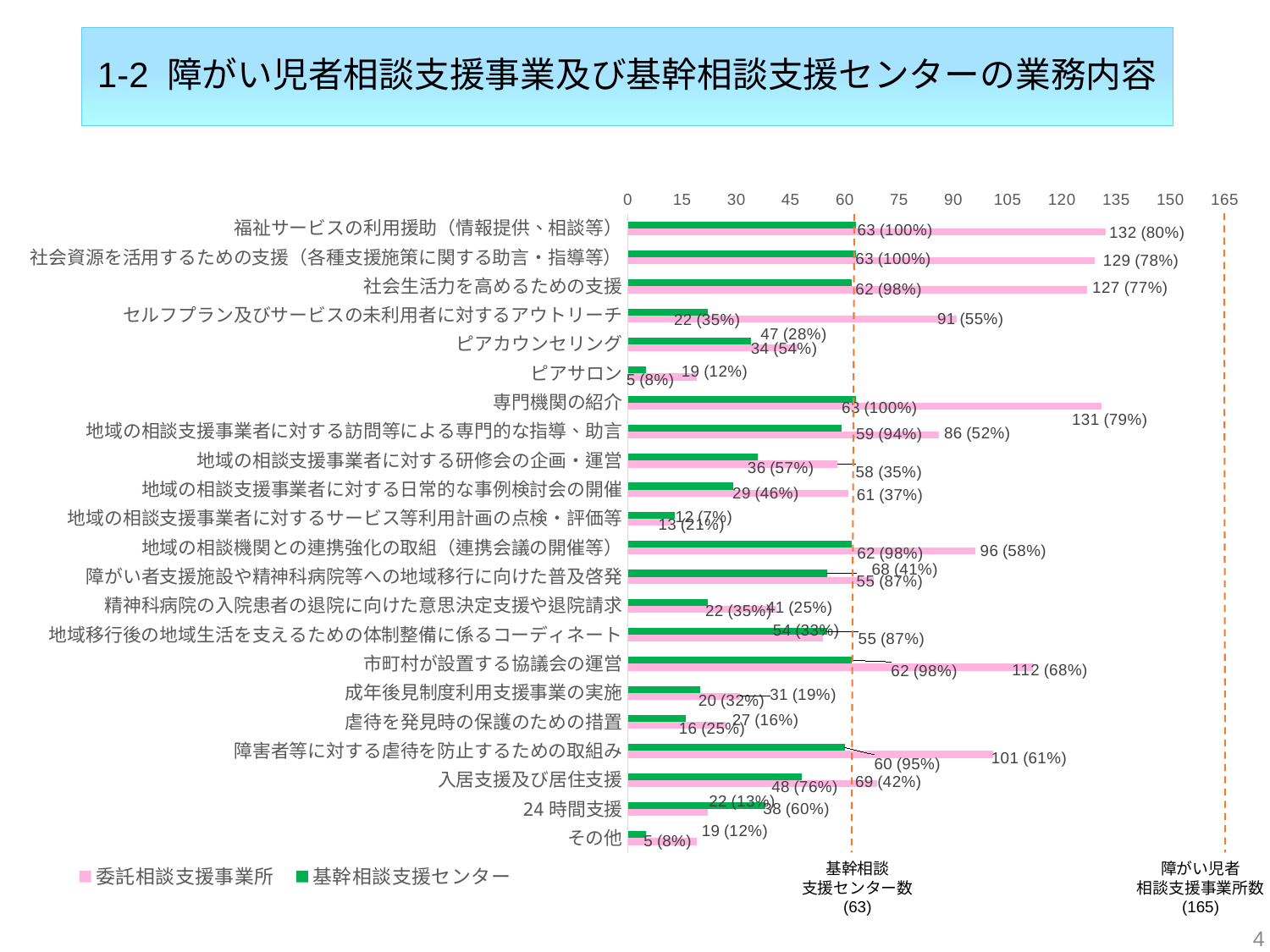

# 1-2 障がい児者相談支援事業及び基幹相談支援センターの業務内容

### Chart

| Category | 基幹相談支援センター | 委託相談支援事業所 |
|---|---|---|
| 福祉サービスの利用援助（情報提供、相談等） | 63.0 | 132.0 |
| 社会資源を活用するための支援（各種支援施策に関する助言・指導等） | 63.0 | 129.0 |
| 社会生活力を高めるための支援 | 62.0 | 127.0 |
| セルフプラン及びサービスの未利用者に対するアウトリーチ | 22.0 | 91.0 |
| ピアカウンセリング | 34.0 | 47.0 |
| ピアサロン | 5.0 | 19.0 |
| 専門機関の紹介 | 63.0 | 131.0 |
| 地域の相談支援事業者に対する訪問等による専門的な指導、助言 | 59.0 | 86.0 |
| 地域の相談支援事業者に対する研修会の企画・運営 | 36.0 | 58.0 |
| 地域の相談支援事業者に対する日常的な事例検討会の開催 | 29.0 | 61.0 |
| 地域の相談支援事業者に対するサービス等利用計画の点検・評価等 | 13.0 | 12.0 |
| 地域の相談機関との連携強化の取組（連携会議の開催等） | 62.0 | 96.0 |
| 障がい者支援施設や精神科病院等への地域移行に向けた普及啓発 | 55.0 | 68.0 |
| 精神科病院の入院患者の退院に向けた意思決定支援や退院請求 | 22.0 | 41.0 |
| 地域移行後の地域生活を支えるための体制整備に係るコーディネート | 55.0 | 54.0 |
| 市町村が設置する協議会の運営 | 62.0 | 112.0 |
| 成年後見制度利用支援事業の実施 | 20.0 | 31.0 |
| 虐待を発見時の保護のための措置 | 16.0 | 27.0 |
| 障害者等に対する虐待を防止するための取組み | 60.0 | 101.0 |
| 入居支援及び居住支援 | 48.0 | 69.0 |
| 24時間支援 | 38.0 | 22.0 |
| その他 | 5.0 | 19.0 |
基幹相談
支援センター数
(63)
障がい児者
相談支援事業所数
(165)
4